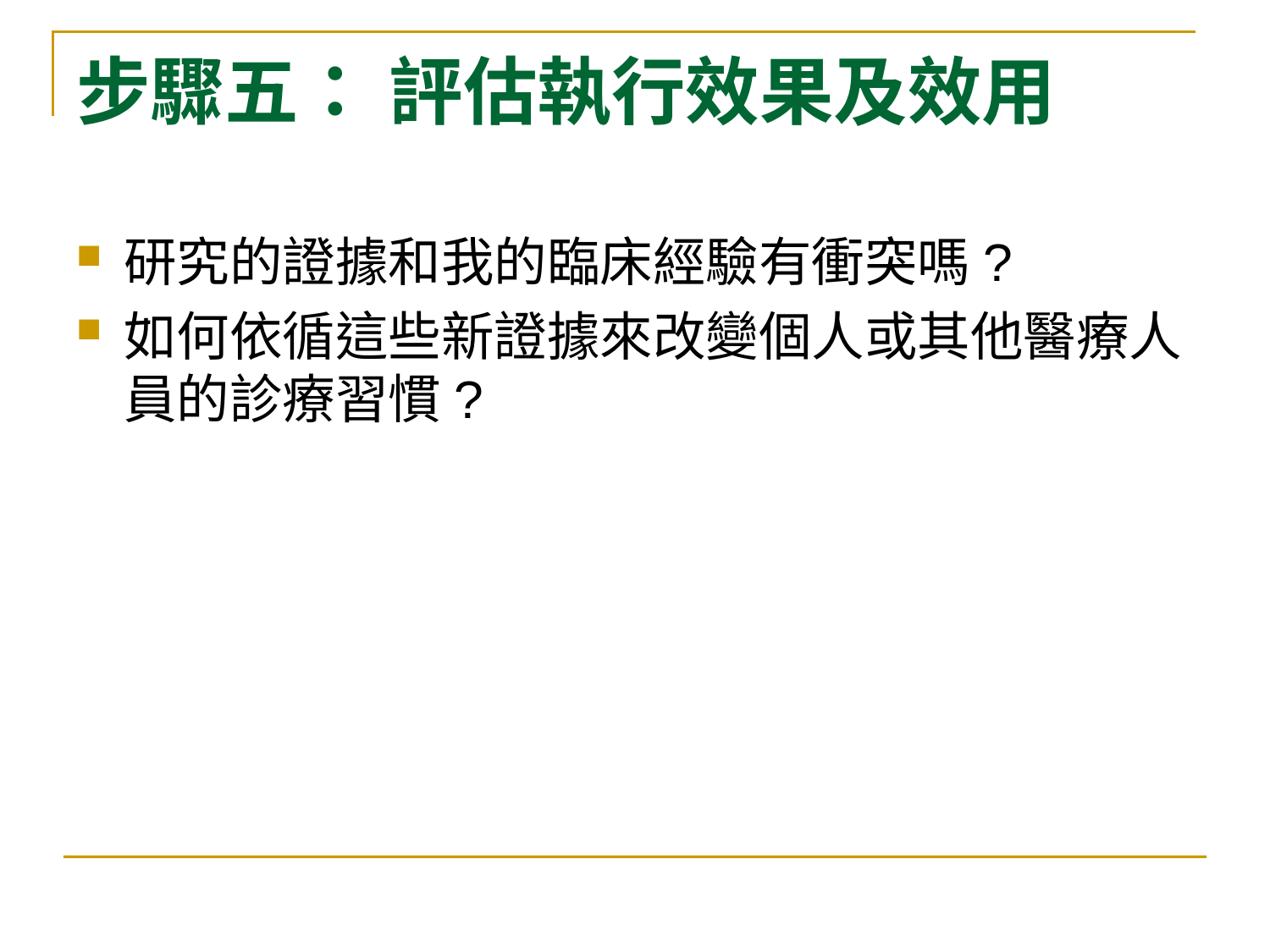

# 步驟五： 評估執行效果及效用
研究的證據和我的臨床經驗有衝突嗎?
如何依循這些新證據來改變個人或其他醫療人員的診療習慣?